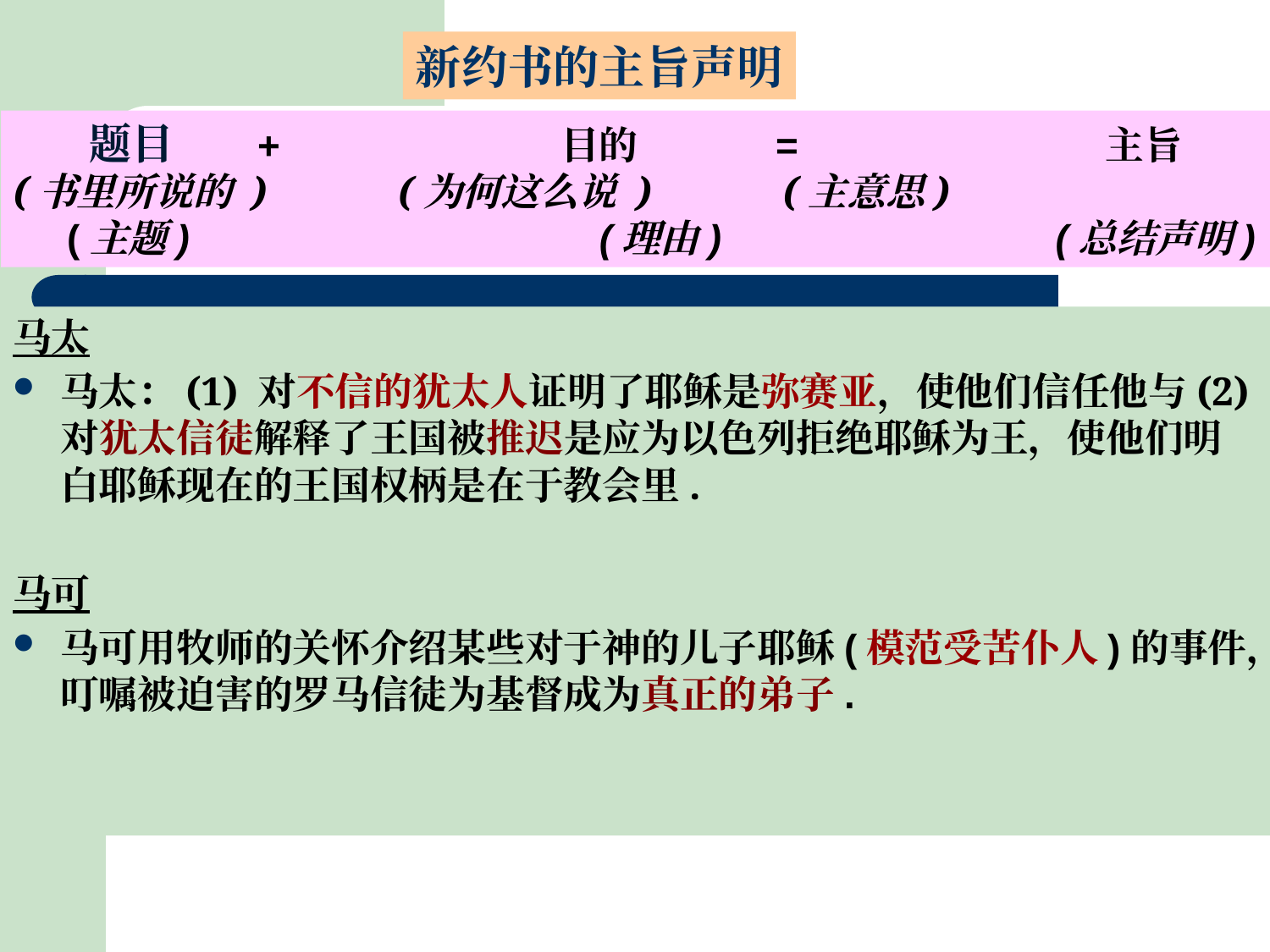

25
新约书的主旨声明
题目       +         		目的	       =       		主旨
(书里所说的 )             (为何这么说 )             (主意思)
     (主题)                              	        (理由)                               (总结声明)
马太
马太：(1) 对不信的犹太人证明了耶稣是弥赛亚，使他们信任他与(2)对犹太信徒解释了王国被推迟是应为以色列拒绝耶稣为王，使他们明白耶稣现在的王国权柄是在于教会里.

马可
马可用牧师的关怀介绍某些对于神的儿子耶稣(模范受苦仆人)的事件，叮嘱被迫害的罗马信徒为基督成为真正的弟子.